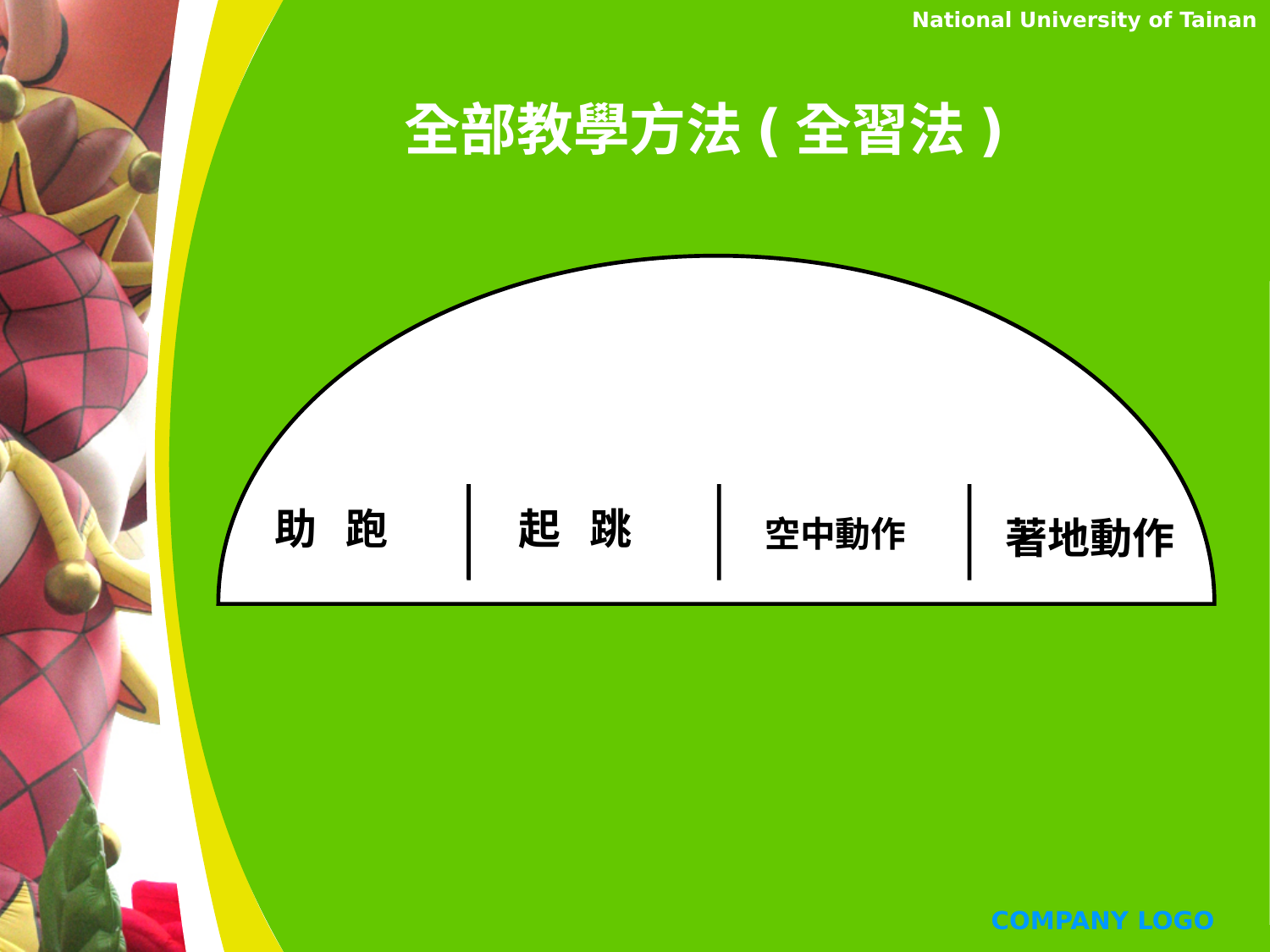

National University of Tainan
# 全部教學方法(全習法)

助   跑
起   跳
空中動作
著地動作
Text Here